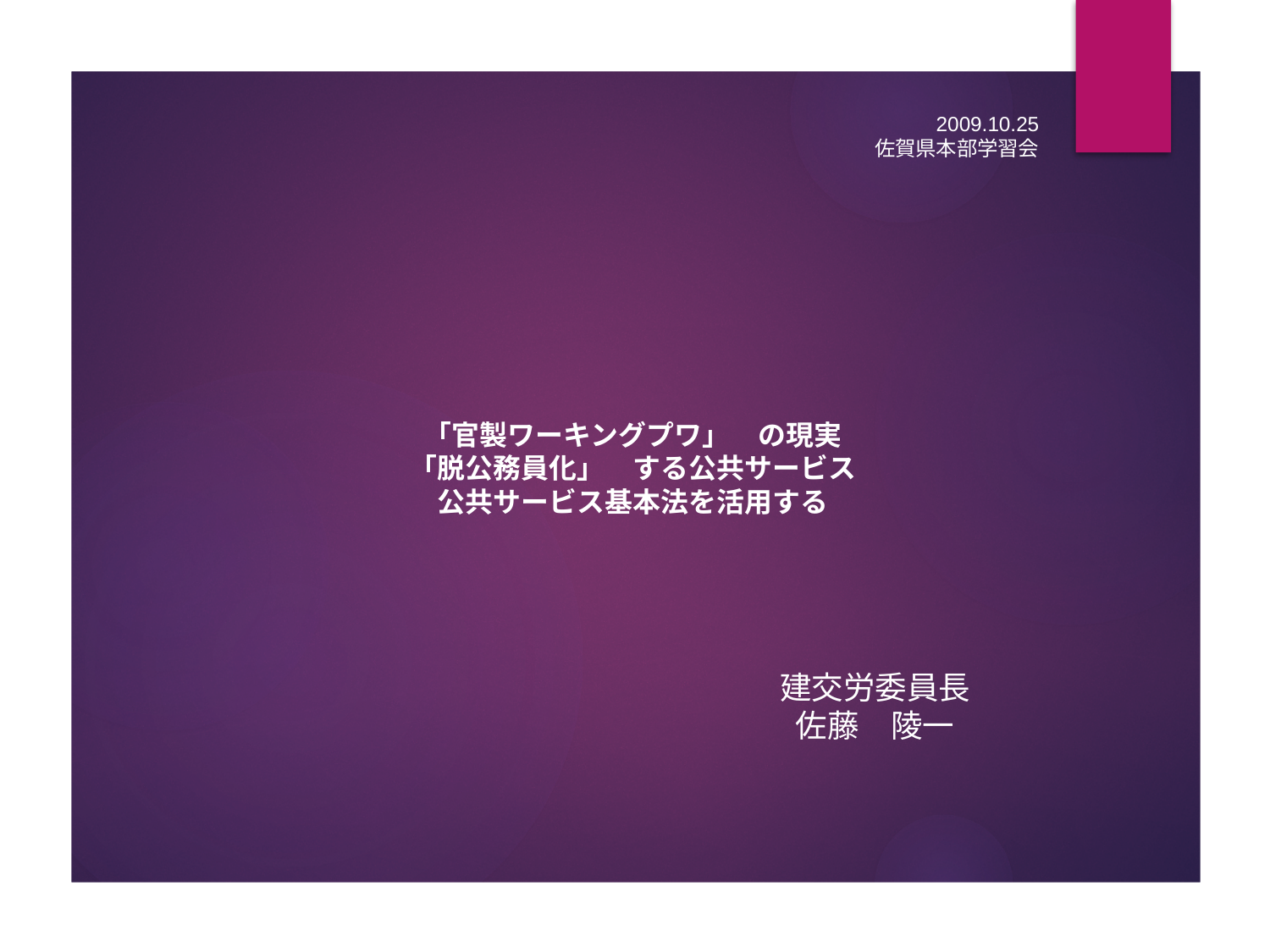

2009.10.25
佐賀県本部学習会
# 「官製ワーキングプワ」　の現実 「脱公務員化」　する公共サービス 公共サービス基本法を活用する
建交労委員長
佐藤　陵一